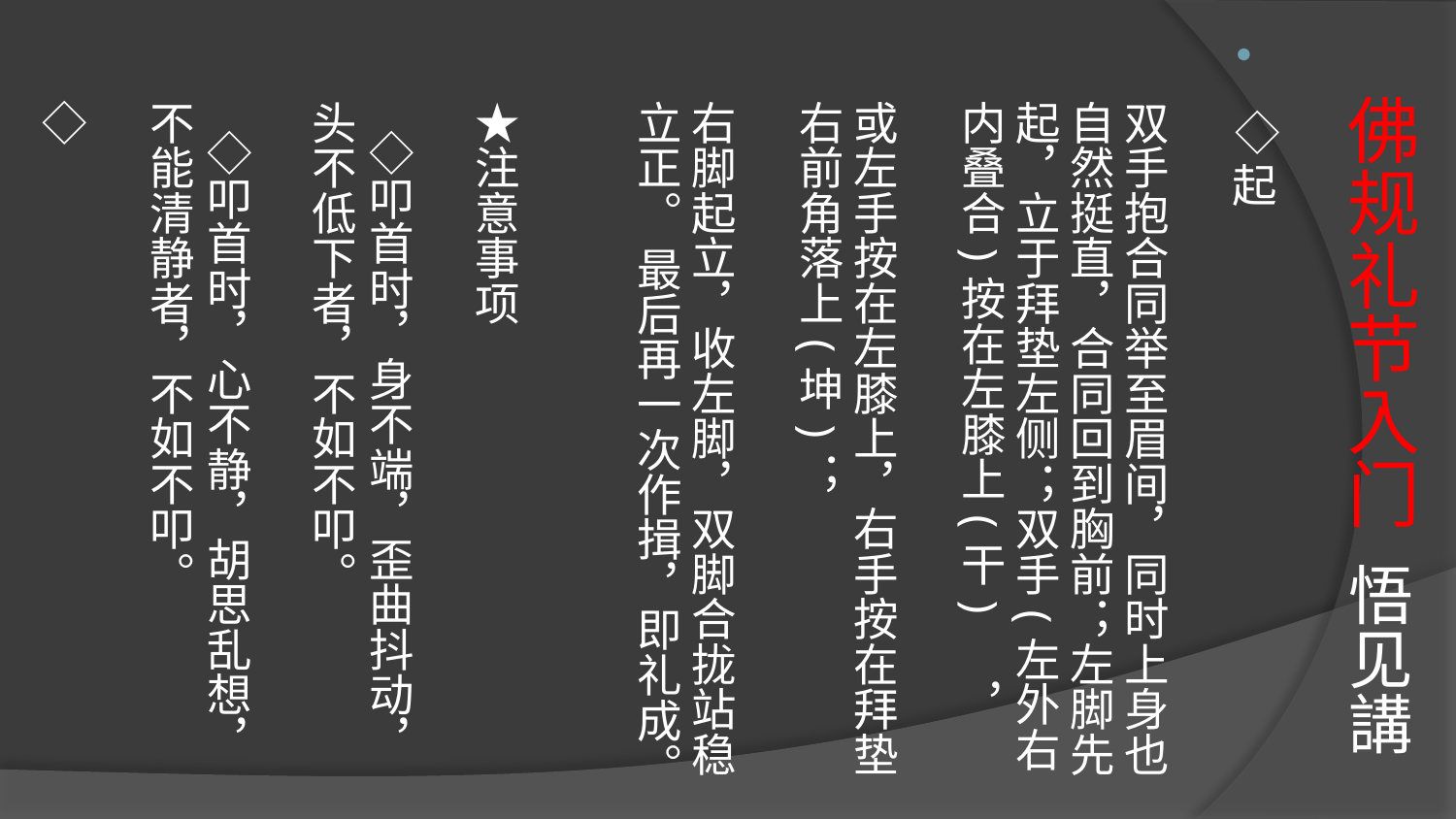

# 佛规礼节入门  悟见講
 ◇起
双手抱合同举至眉间，同时上身也自然挺直，合同回到胸前；左脚先起，立于拜垫左侧；双手(左外右内叠合)按在左膝上(干)  ，
或左手按在左膝上，右手按在拜垫右前角落上(坤)；
右脚起立，收左脚，双脚合拢站稳立正。 最后再一次作揖，即礼成。
★注意事项
   ◇叩首时，身不端，歪曲抖动，头不低下者，不如不叩。
   ◇叩首时，心不静，胡思乱想，不能清静者，不如不叩。
◇